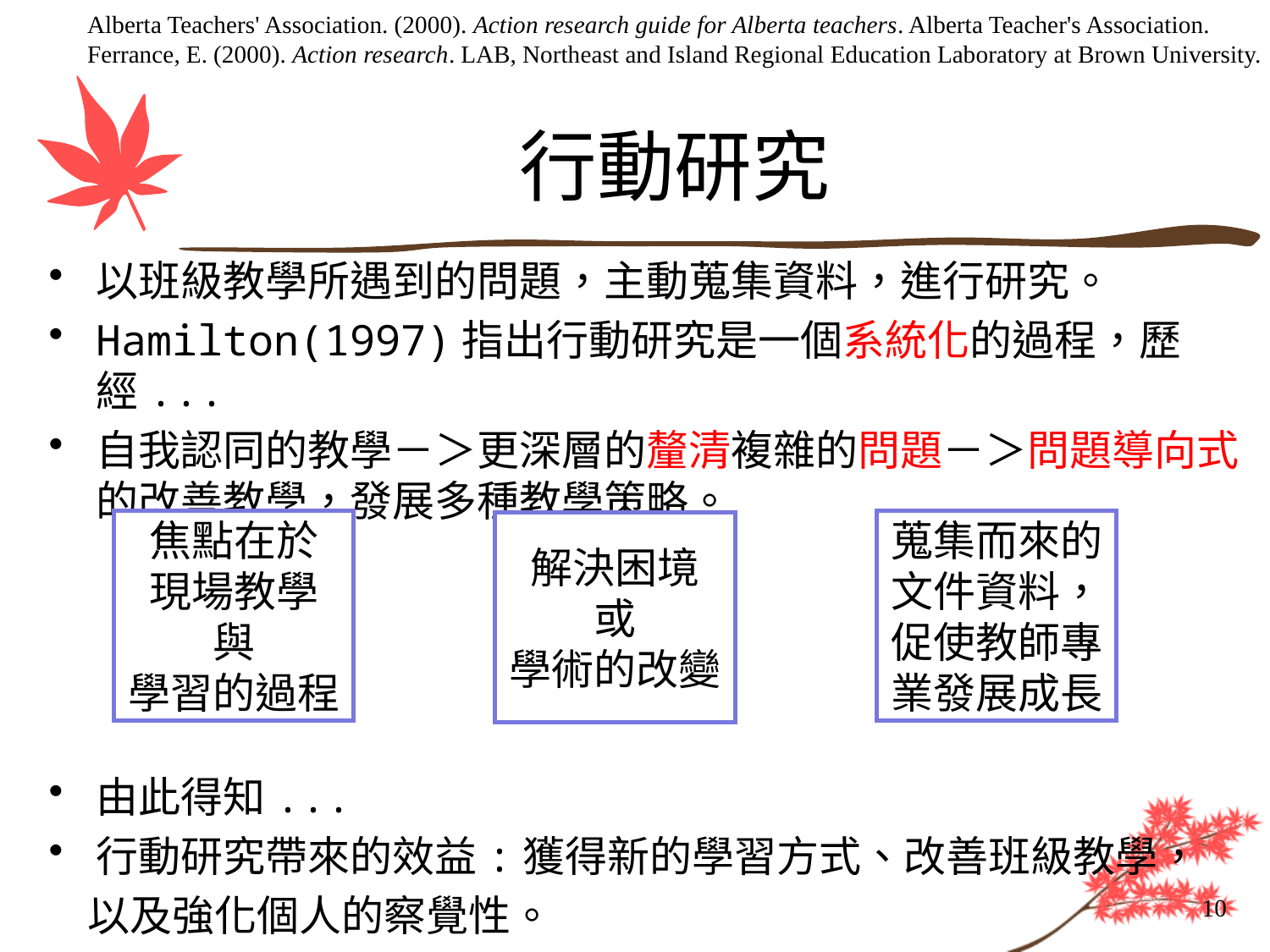

Alberta Teachers' Association. (2000). Action research guide for Alberta teachers. Alberta Teacher's Association.
Ferrance, E. (2000). Action research. LAB, Northeast and Island Regional Education Laboratory at Brown University.
# 行動研究
以班級教學所遇到的問題，主動蒐集資料，進行研究。
Hamilton(1997)指出行動研究是一個系統化的過程，歷經...
自我認同的教學－＞更深層的釐清複雜的問題－＞問題導向式的改善教學，發展多種教學策略。

由此得知...
行動研究帶來的效益:獲得新的學習方式、改善班級教學，
   以及強化個人的察覺性。

焦點在於
現場教學
與
學習的過程
蒐集而來的文件資料，促使教師專業發展成長
解決困境
或
學術的改變

10